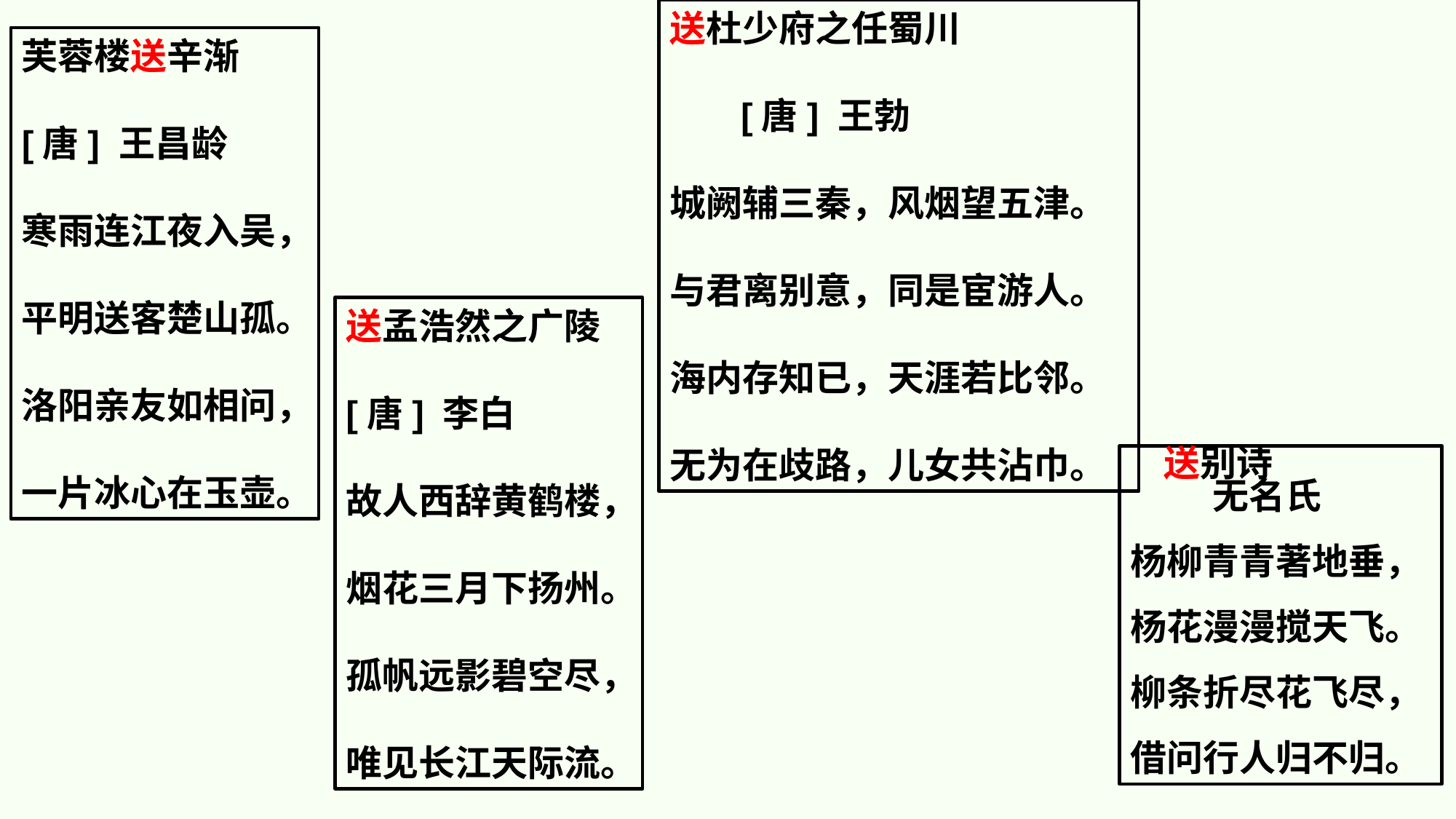

送杜少府之任蜀川

       [唐] 王勃

城阙辅三秦，风烟望五津。

与君离别意，同是宦游人。

海内存知已，天涯若比邻。

无为在歧路，儿女共沾巾。
芙蓉楼送辛渐

[唐] 王昌龄

寒雨连江夜入吴，

平明送客楚山孤。

洛阳亲友如相问，

一片冰心在玉壶。
送孟浩然之广陵

[唐] 李白

故人西辞黄鹤楼，

烟花三月下扬州。

孤帆远影碧空尽，

唯见长江天际流。
   送别诗
         无名氏

杨柳青青著地垂，

杨花漫漫搅天飞。

柳条折尽花飞尽，

借问行人归不归。